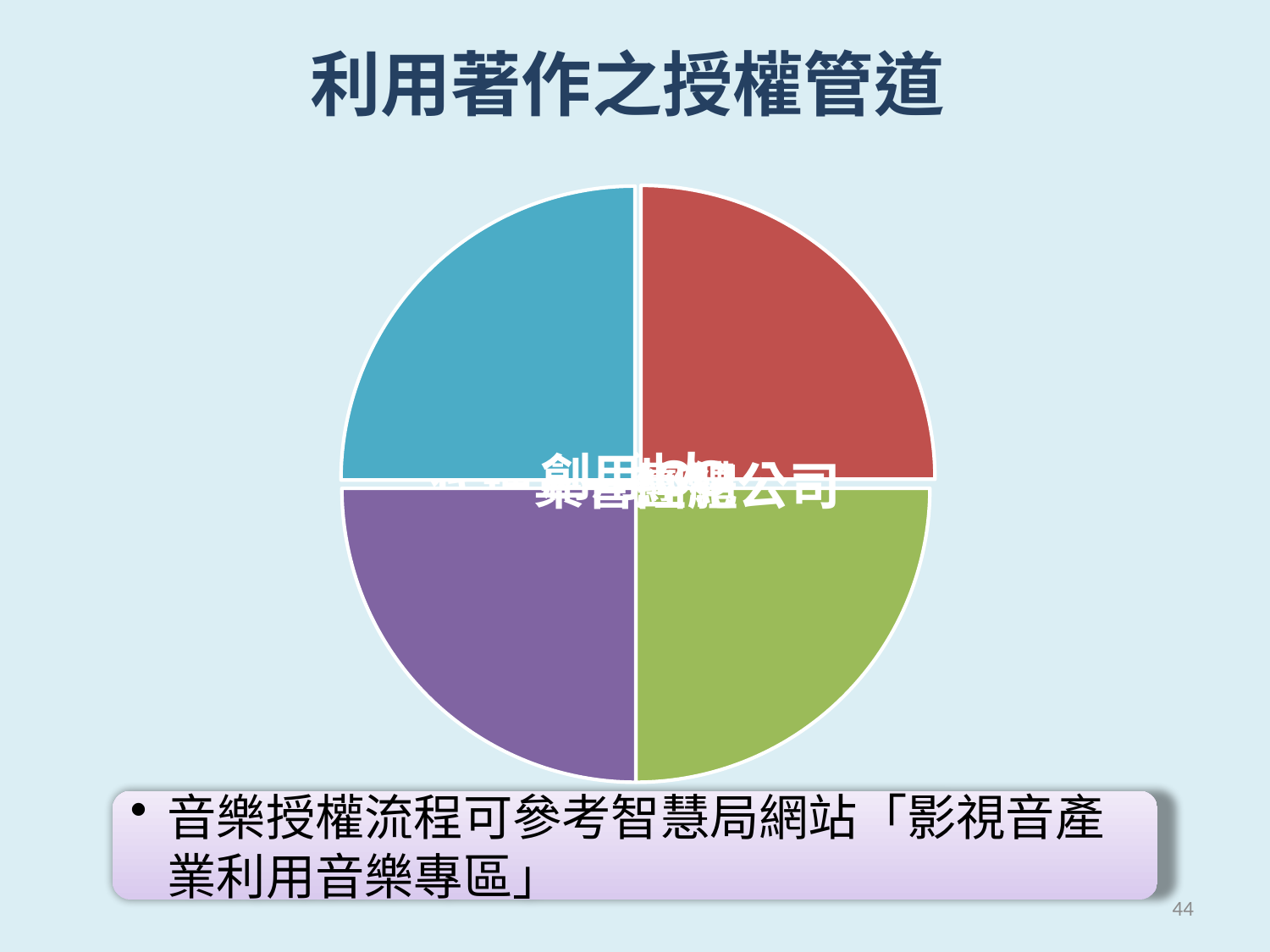

# 利用著作之授權管道
權利人
代理人或經紀公司
集管團體
創用CC
音樂授權流程可參考智慧局網站「影視音產業利用音樂專區」
44